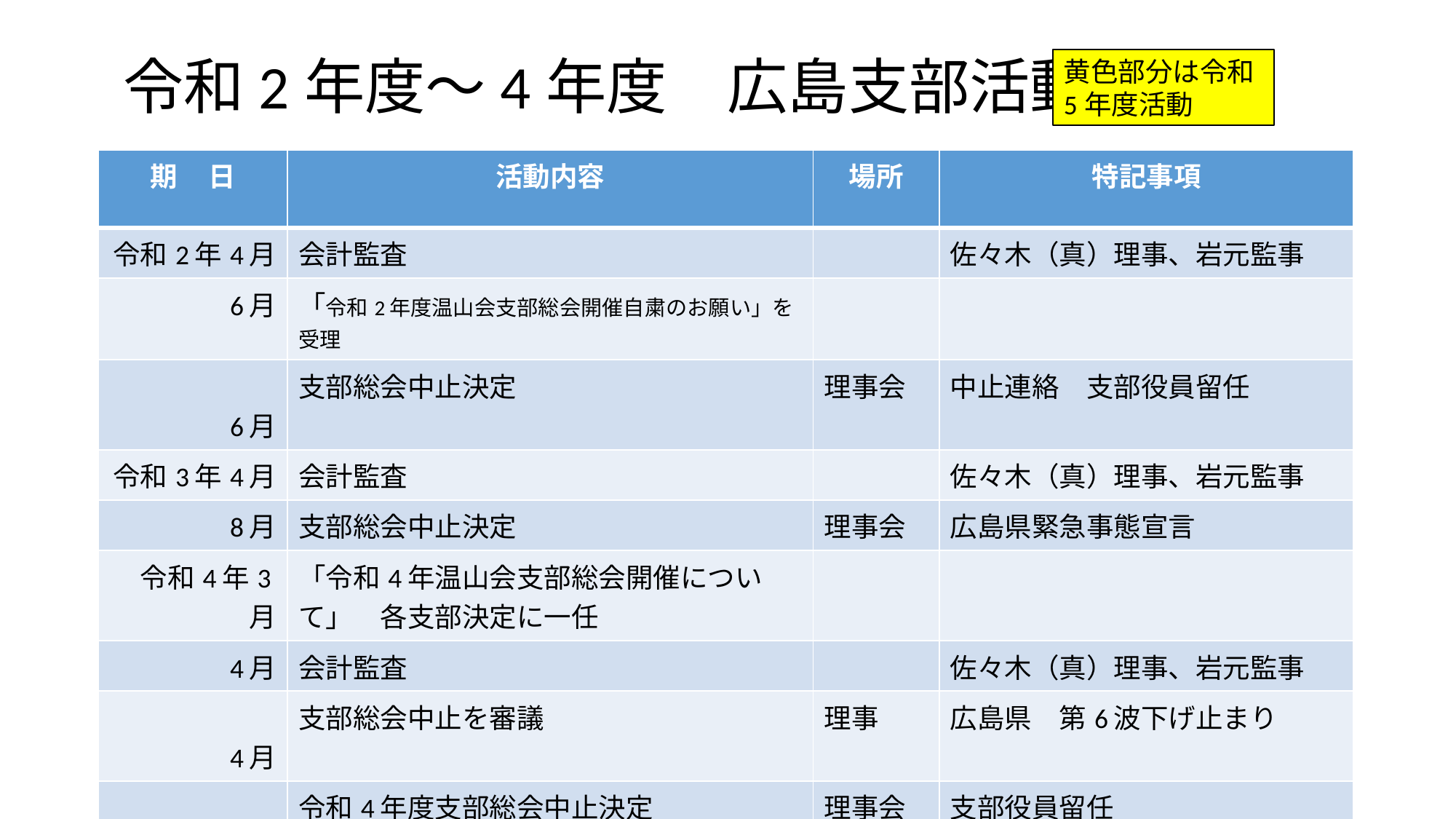

# 令和2年度～4年度　広島支部活動
黄色部分は令和5年度活動
| 期 日 | 活動内容 | 場所 | 特記事項 |
| --- | --- | --- | --- |
| 令和2年4月 | 会計監査 |  | 佐々木（真）理事、岩元監事 |
| 6月 | 「令和2年度温山会支部総会開催自粛のお願い」を受理 |  |  |
| 6月 | 支部総会中止決定 | 理事会 | 中止連絡　支部役員留任 |
| 令和3年4月 | 会計監査 |  | 佐々木（真）理事、岩元監事 |
| 8月 | 支部総会中止決定 | 理事会 | 広島県緊急事態宣言 |
| 令和4年3月 | 「令和4年温山会支部総会開催について」　各支部決定に一任 |  |  |
| 4月 | 会計監査 |  | 佐々木（真）理事、岩元監事 |
| 4月 | 支部総会中止を審議 | 理事 | 広島県　第6波下げ止まり |
| 7月 | 令和4年度支部総会中止決定 | 理事会 | 支部役員留任 |
| 令和5年4月 | 会計監査 |  | 佐々木（真）理事、岩元監事 |
| 4月 | 本部理事会 | 松山 | 原田副支部長、沖田理事、三好 |
| 5月 | 令和5年度支部総会開催を決定 | 理事会 | 広告・運営委員会 |